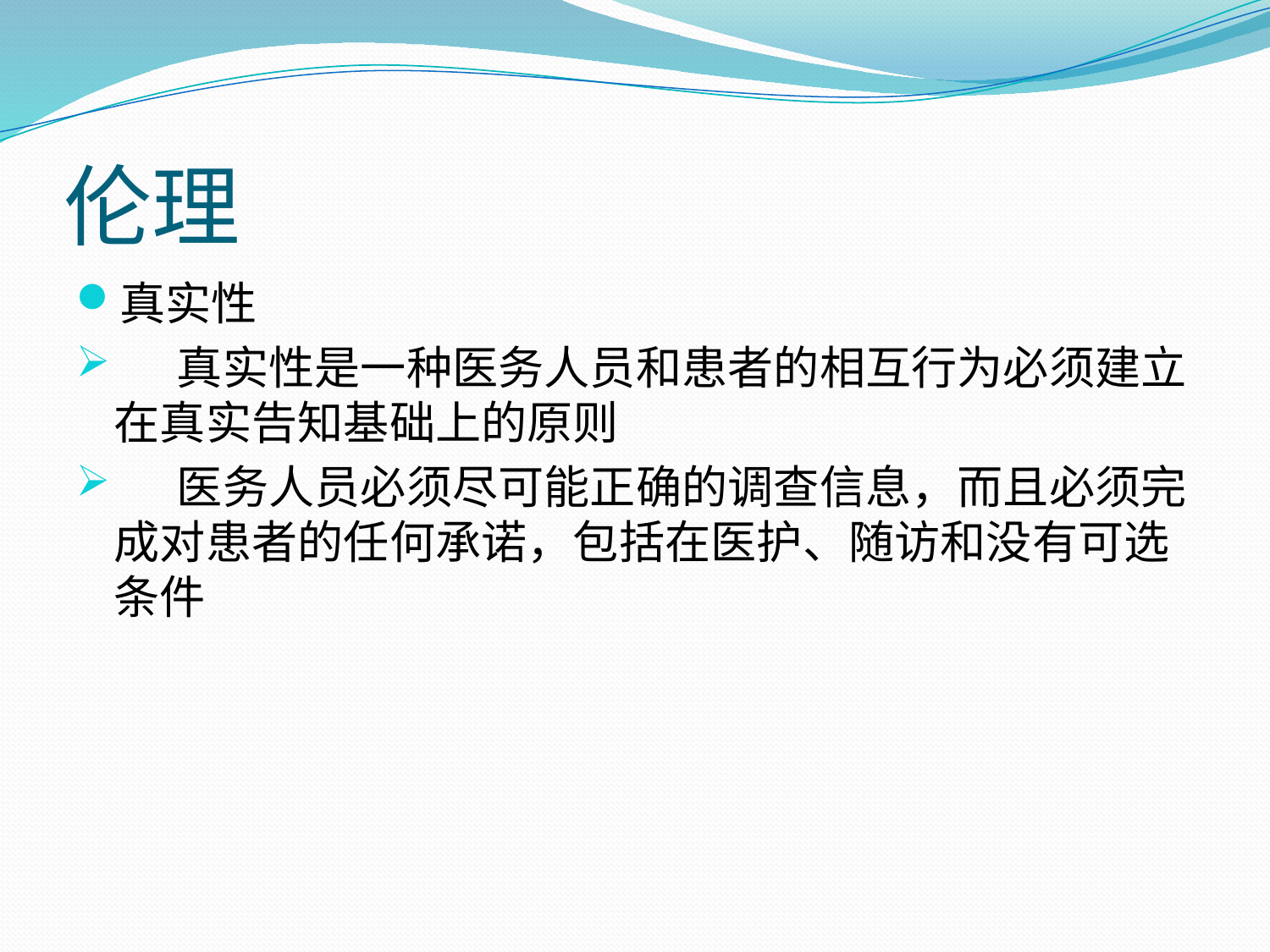

# 伦理
真实性
     真实性是一种医务人员和患者的相互行为必须建立在真实告知基础上的原则
     医务人员必须尽可能正确的调查信息，而且必须完成对患者的任何承诺，包括在医护、随访和没有可选条件